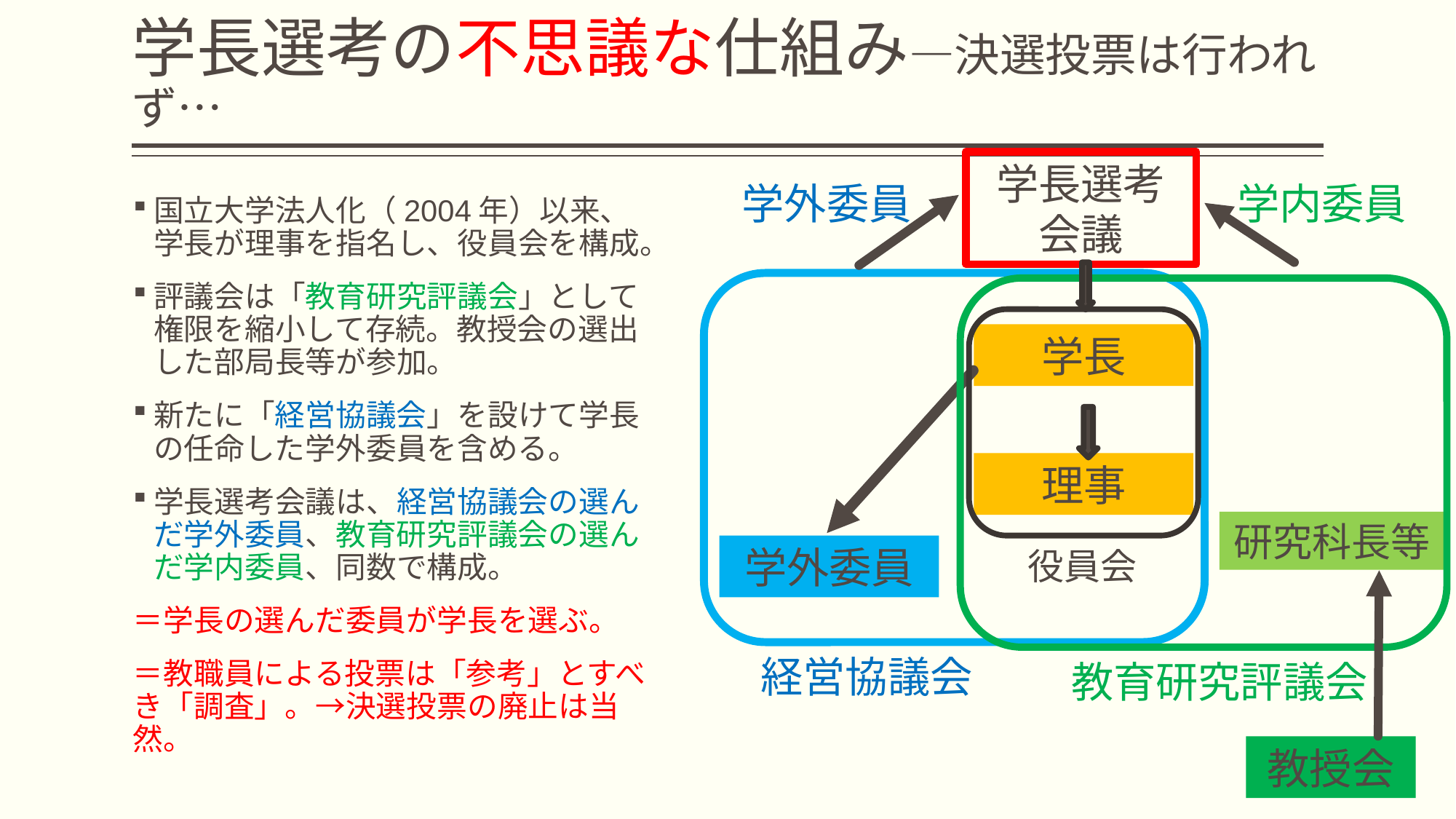

# 学長選考の不思議な仕組み―決選投票は行われず…
学長選考会議
学外委員
学内委員
国立大学法人化（2004年）以来、学長が理事を指名し、役員会を構成。
評議会は「教育研究評議会」として権限を縮小して存続。教授会の選出した部局長等が参加。
新たに「経営協議会」を設けて学長の任命した学外委員を含める。
学長選考会議は、経営協議会の選んだ学外委員、教育研究評議会の選んだ学内委員、同数で構成。
＝学長の選んだ委員が学長を選ぶ。
＝教職員による投票は「参考」とすべき「調査」。→決選投票の廃止は当然。

学外委員
経営協議会

研究科長等
教育研究評議会

学長

理事
役員会
教授会